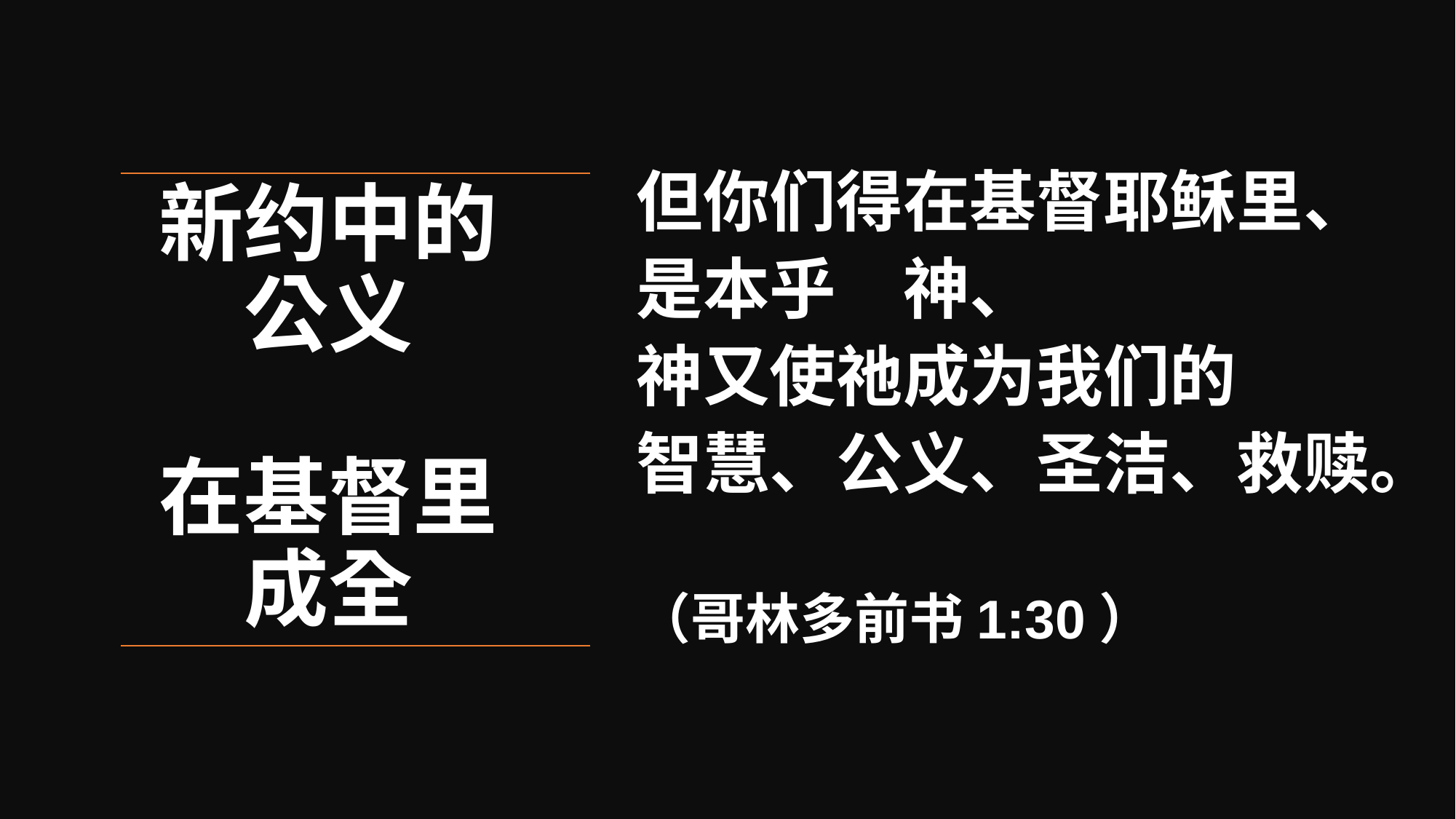

但你们得在基督耶稣里、
是本乎　神、
神又使祂成为我们的
智慧、公义、圣洁、救赎。

（哥林多前书1:30）
# 新约中的 公义 在基督里 成全